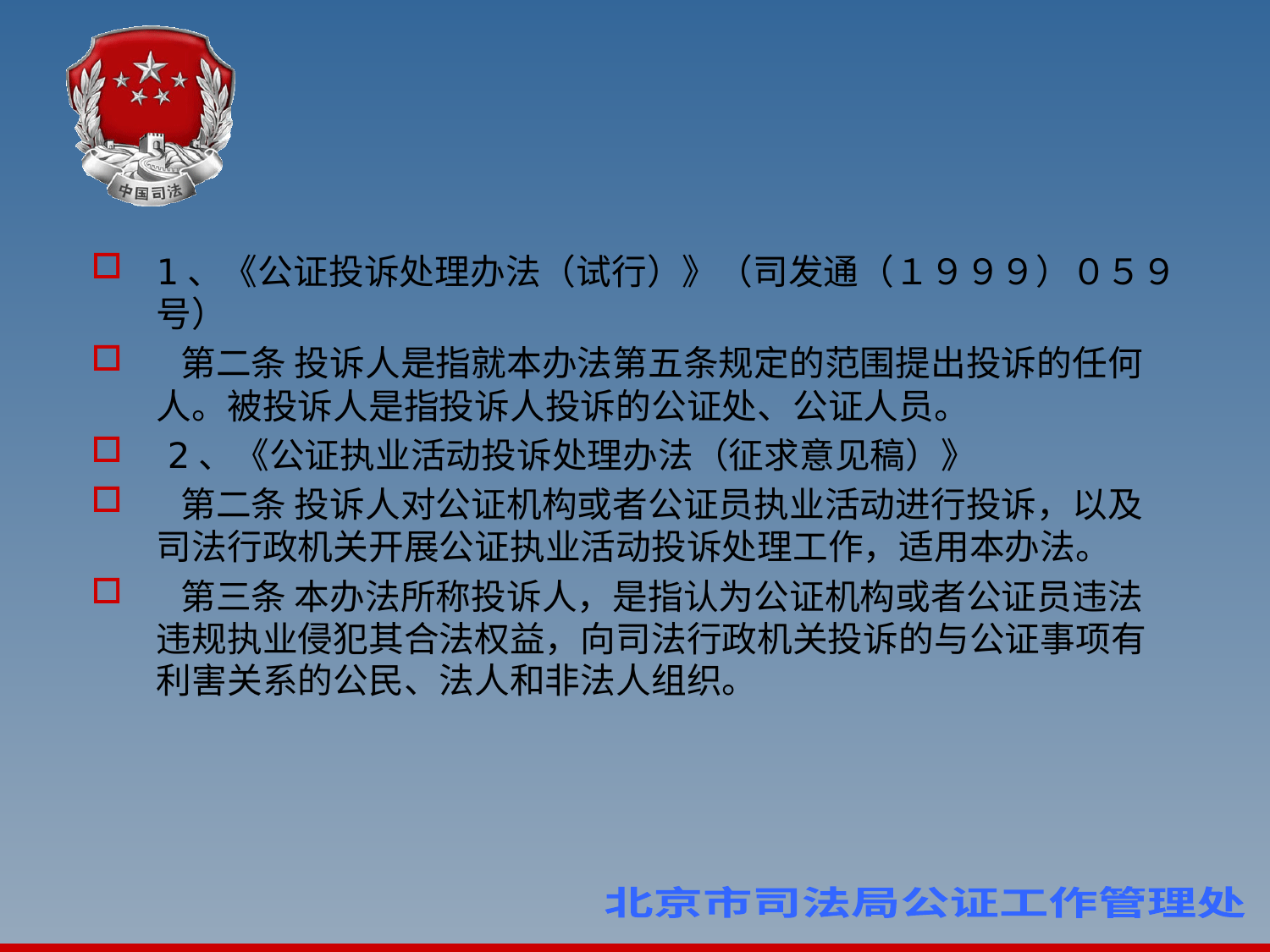

#
1、《公证投诉处理办法（试行）》（司发通（１９９９）０５９号）
  第二条 投诉人是指就本办法第五条规定的范围提出投诉的任何人。被投诉人是指投诉人投诉的公证处、公证人员。
 2、《公证执业活动投诉处理办法（征求意见稿）》
  第二条 投诉人对公证机构或者公证员执业活动进行投诉，以及司法行政机关开展公证执业活动投诉处理工作，适用本办法。
  第三条 本办法所称投诉人，是指认为公证机构或者公证员违法违规执业侵犯其合法权益，向司法行政机关投诉的与公证事项有利害关系的公民、法人和非法人组织。